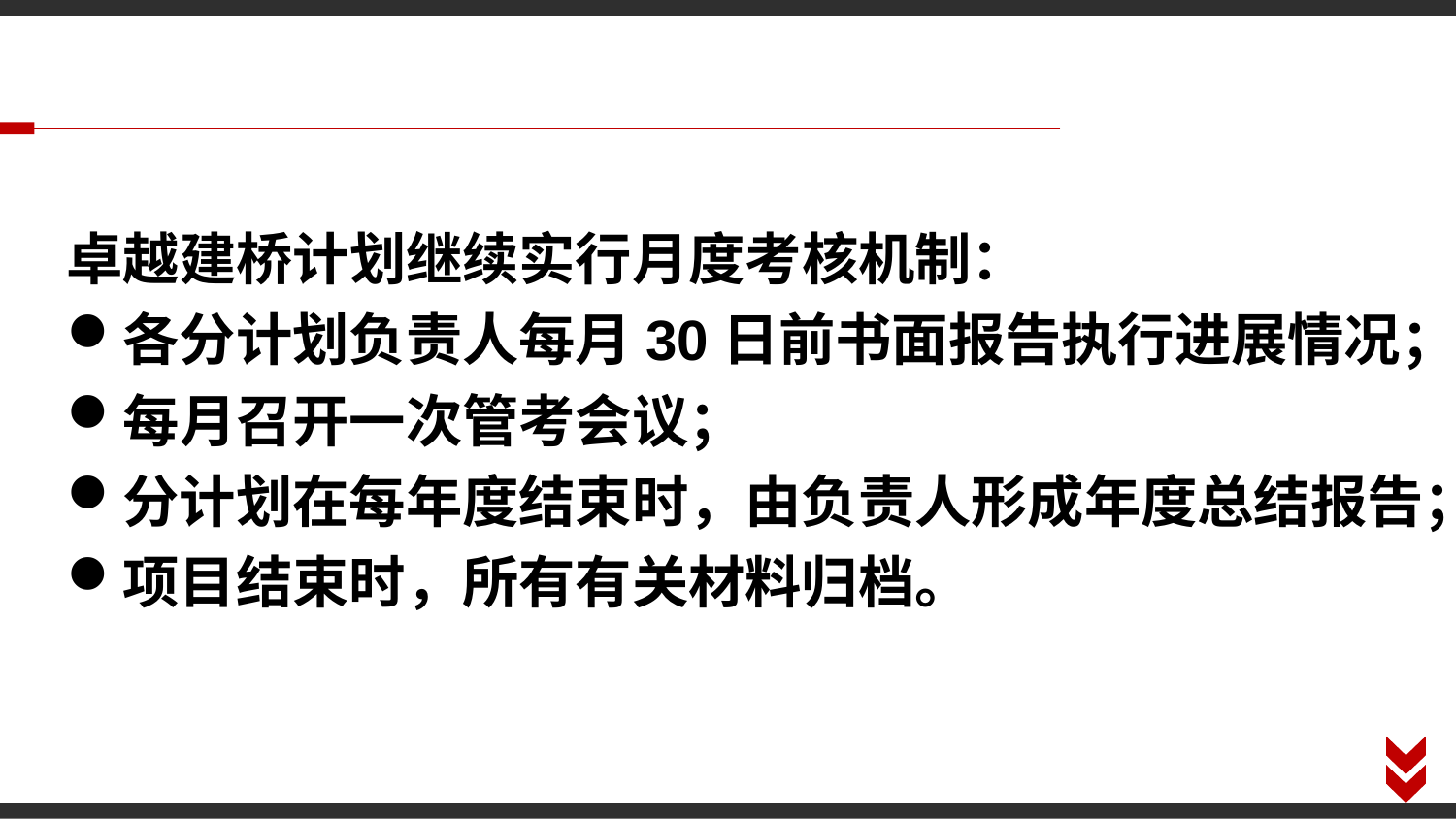

卓越建桥计划继续实行月度考核机制：
各分计划负责人每月30日前书面报告执行进展情况；
每月召开一次管考会议；
分计划在每年度结束时，由负责人形成年度总结报告；
项目结束时，所有有关材料归档。